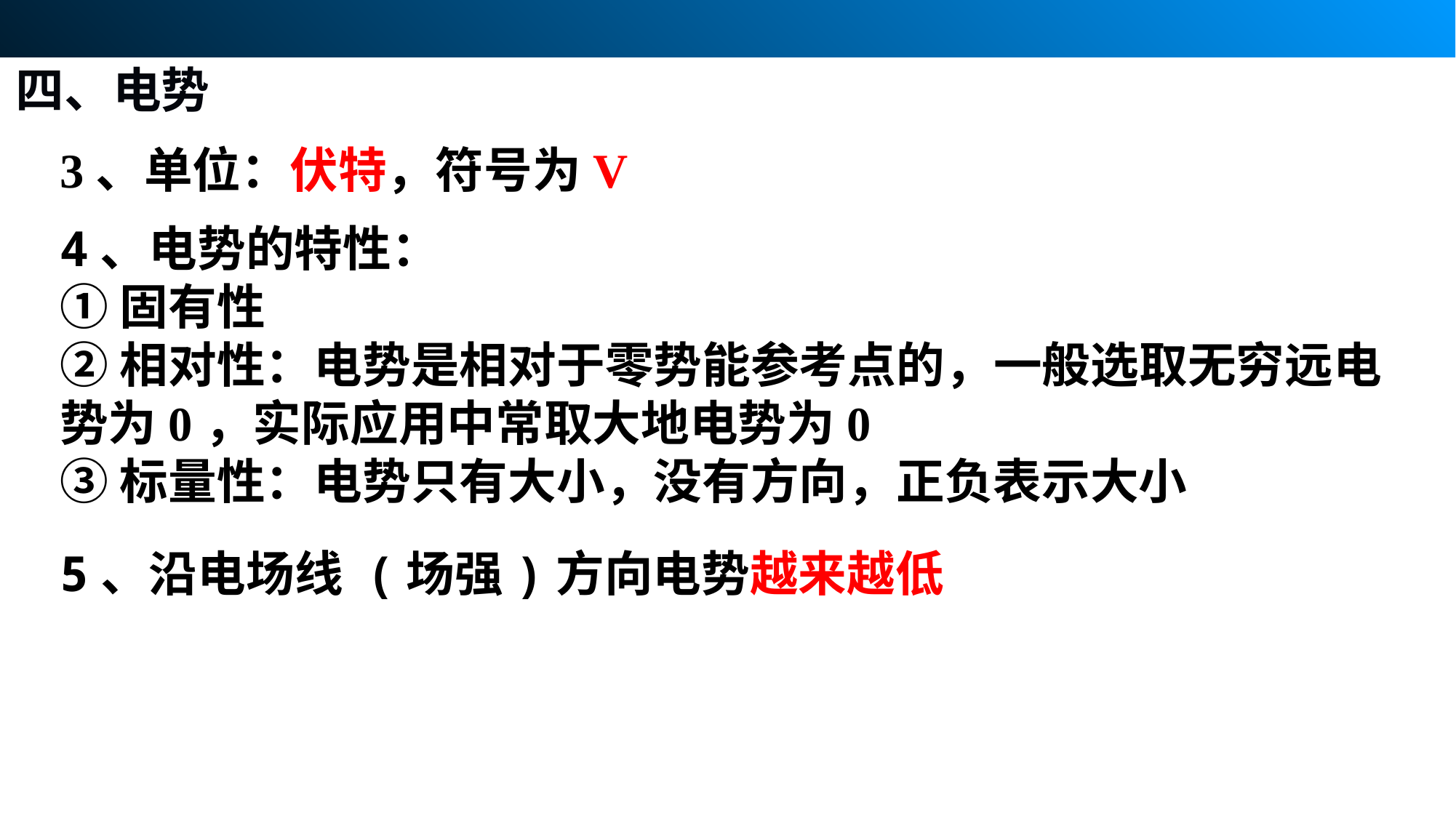

四、电势
3、单位：伏特，符号为V
4、电势的特性：
①固有性
②相对性：电势是相对于零势能参考点的，一般选取无穷远电势为0，实际应用中常取大地电势为0
③标量性：电势只有大小，没有方向，正负表示大小
5、沿电场线 (场强)方向电势越来越低